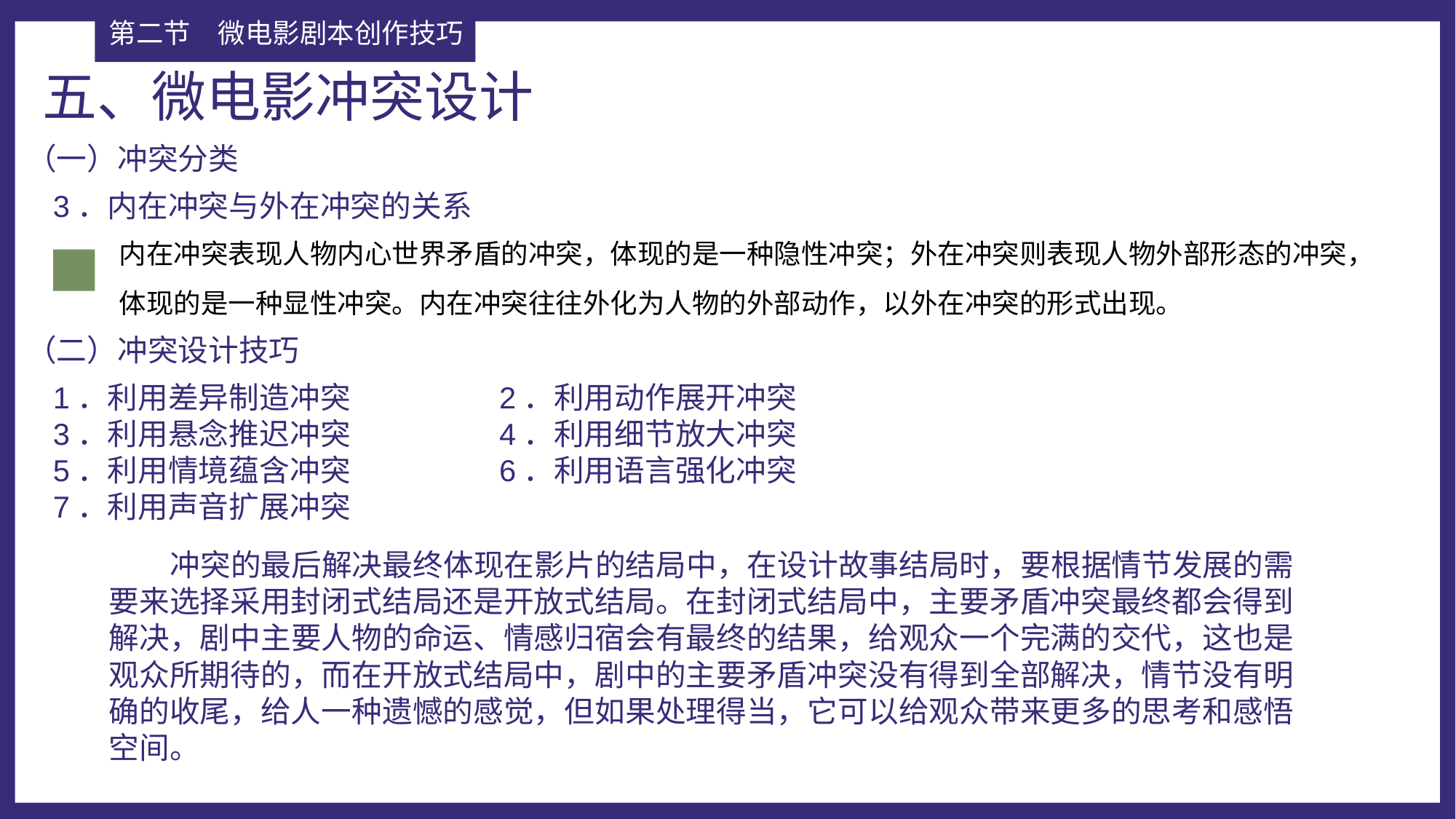

第二节	微电影剧本创作技巧
五、微电影冲突设计
（一）冲突分类
3．内在冲突与外在冲突的关系
内在冲突表现人物内心世界矛盾的冲突，体现的是一种隐性冲突；外在冲突则表现人物外部形态的冲突，体现的是一种显性冲突。内在冲突往往外化为人物的外部动作，以外在冲突的形式出现。

（二）冲突设计技巧
1．利用差异制造冲突                     2．利用动作展开冲突
3．利用悬念推迟冲突                     4．利用细节放大冲突
5．利用情境蕴含冲突                     6．利用语言强化冲突
7．利用声音扩展冲突
        冲突的最后解决最终体现在影片的结局中，在设计故事结局时，要根据情节发展的需要来选择采用封闭式结局还是开放式结局。在封闭式结局中，主要矛盾冲突最终都会得到解决，剧中主要人物的命运、情感归宿会有最终的结果，给观众一个完满的交代，这也是观众所期待的，而在开放式结局中，剧中的主要矛盾冲突没有得到全部解决，情节没有明确的收尾，给人一种遗憾的感觉，但如果处理得当，它可以给观众带来更多的思考和感悟空间。